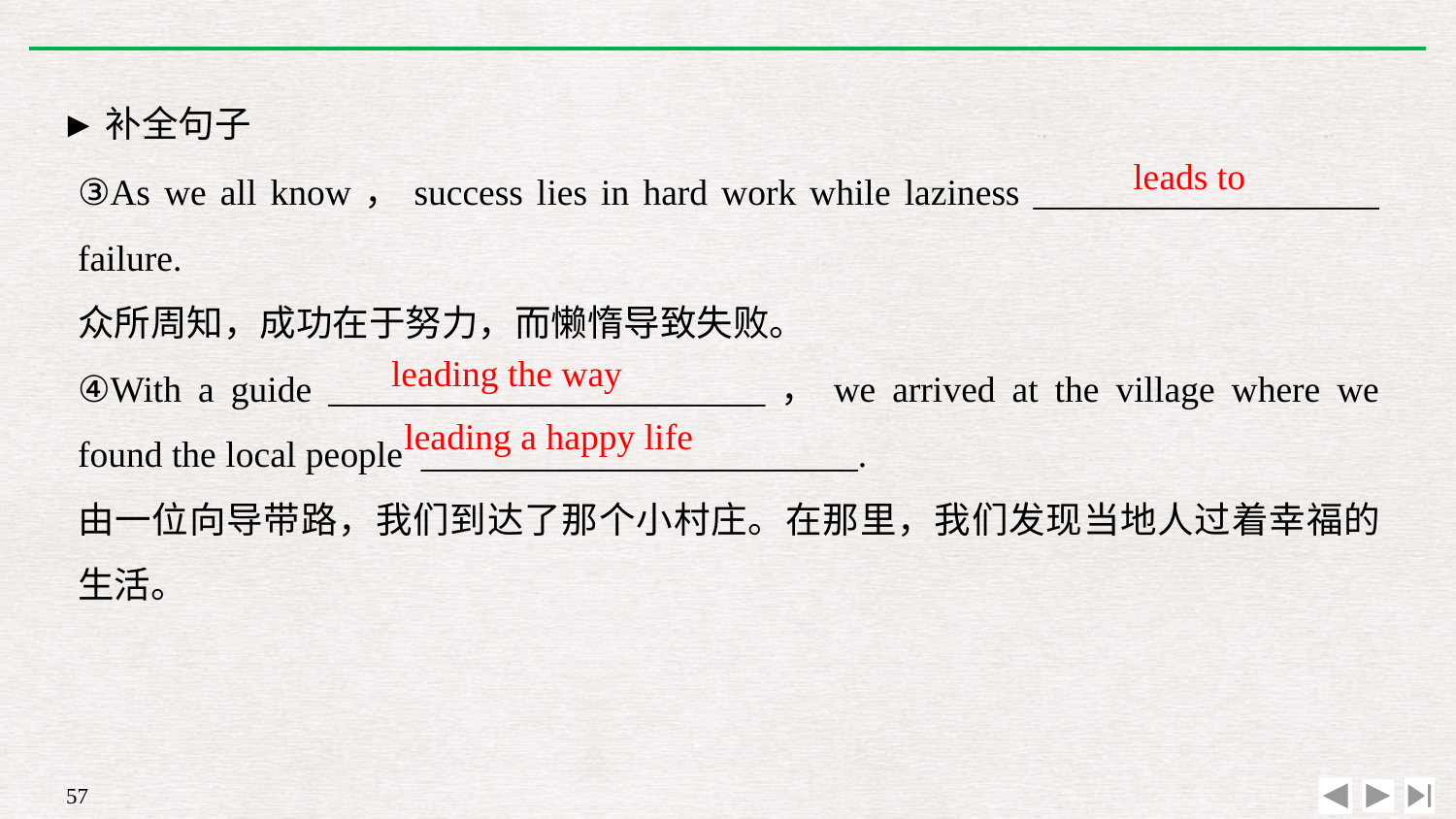

►补全句子
③As we all know，success lies in hard work while laziness ___________________ failure.
众所周知，成功在于努力，而懒惰导致失败。
④With a guide ________________________，we arrived at the village where we found the local people  ________________________.
由一位向导带路，我们到达了那个小村庄。在那里，我们发现当地人过着幸福的生活。
leads to
leading the way
leading a happy life